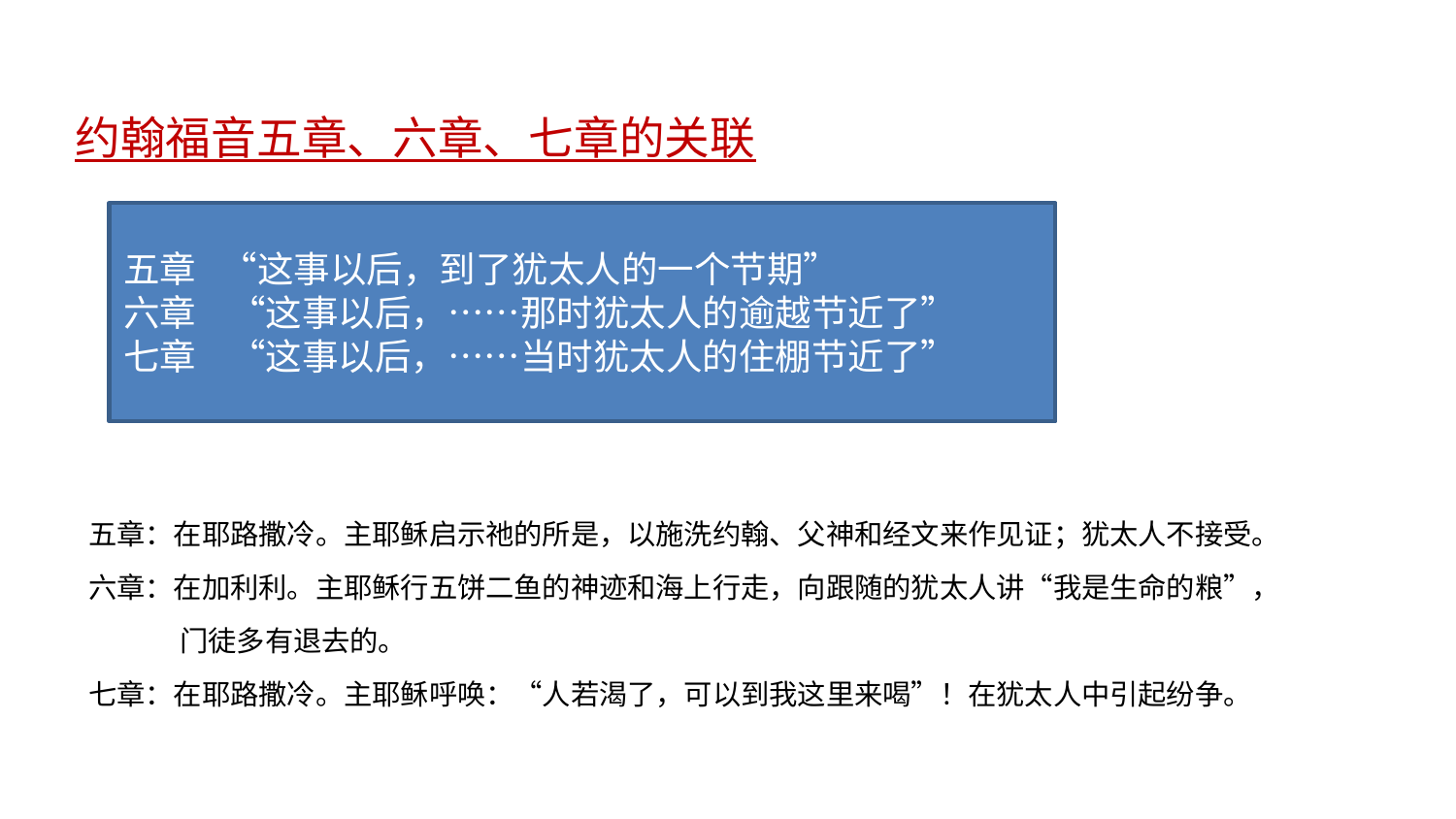

约翰福音五章、六章、七章的关联

五章：在耶路撒冷。主耶稣启示祂的所是，以施洗约翰、父神和经文来作见证；犹太人不接受。
六章：在加利利。主耶稣行五饼二鱼的神迹和海上行走，向跟随的犹太人讲“我是生命的粮”，
              门徒多有退去的。
七章：在耶路撒冷。主耶稣呼唤：“人若渴了，可以到我这里来喝”！在犹太人中引起纷争。
五章   “这事以后，到了犹太人的一个节期”
六章    “这事以后，……那时犹太人的逾越节近了”
七章    “这事以后，……当时犹太人的住棚节近了”